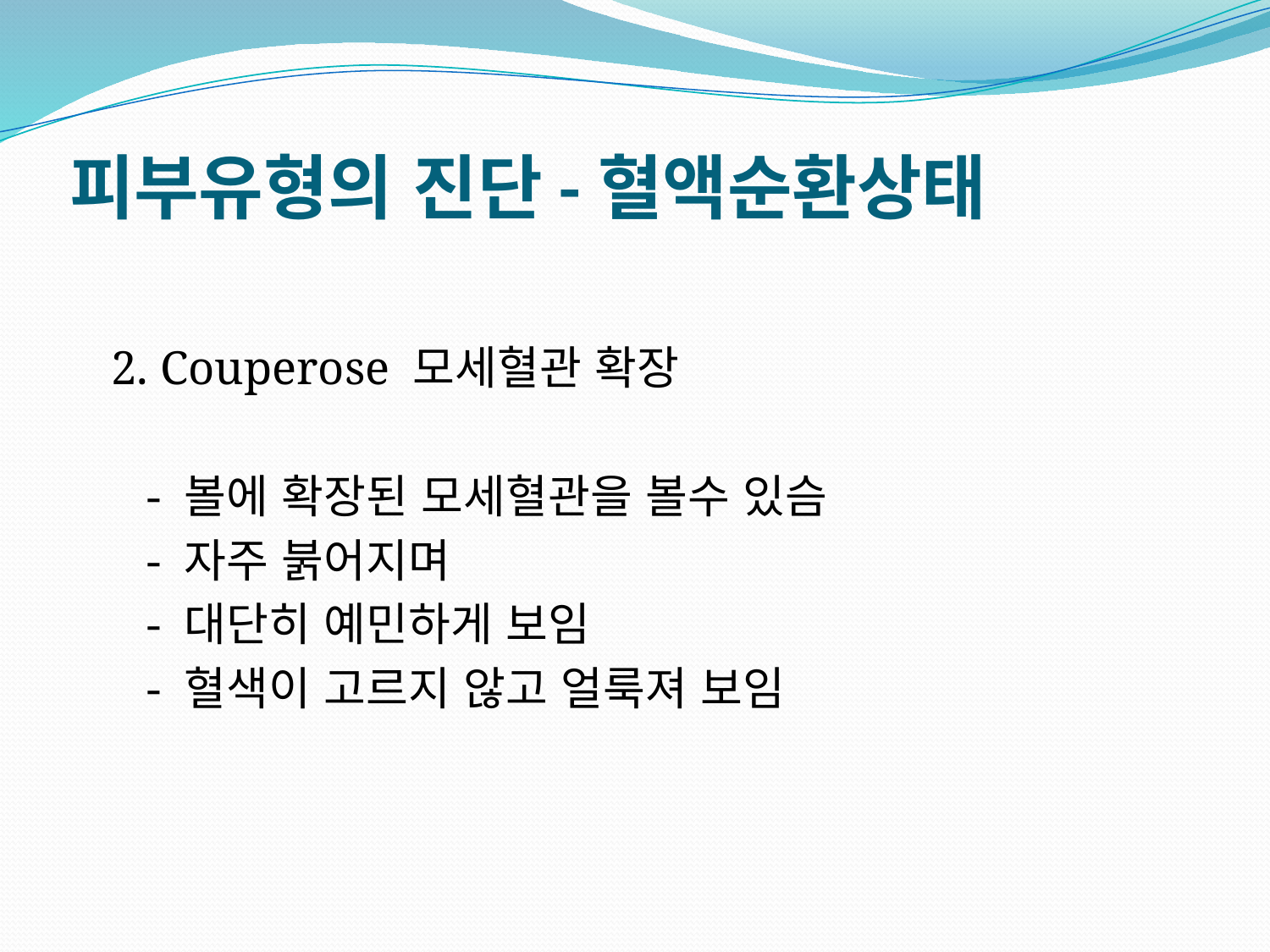

# 피부유형의 진단-혈액순환상태

   2. Couperose 모세혈관 확장

      - 볼에 확장된 모세혈관을 볼수 있슴
      - 자주 붉어지며
      - 대단히 예민하게 보임
      - 혈색이 고르지 않고 얼룩져 보임